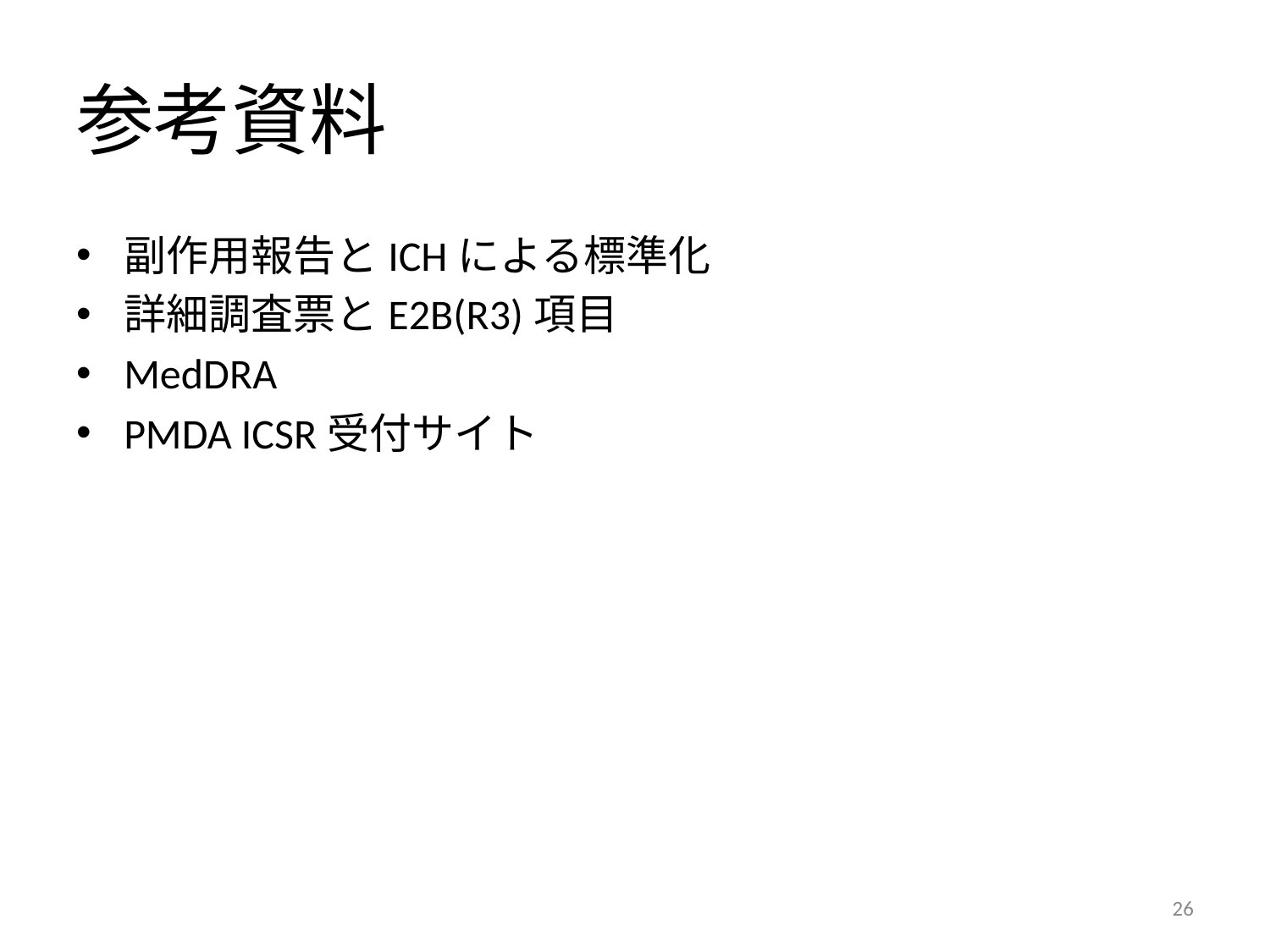

# 参考資料
副作用報告とICHによる標準化
詳細調査票とE2B(R3)項目
MedDRA
PMDA ICSR受付サイト
26